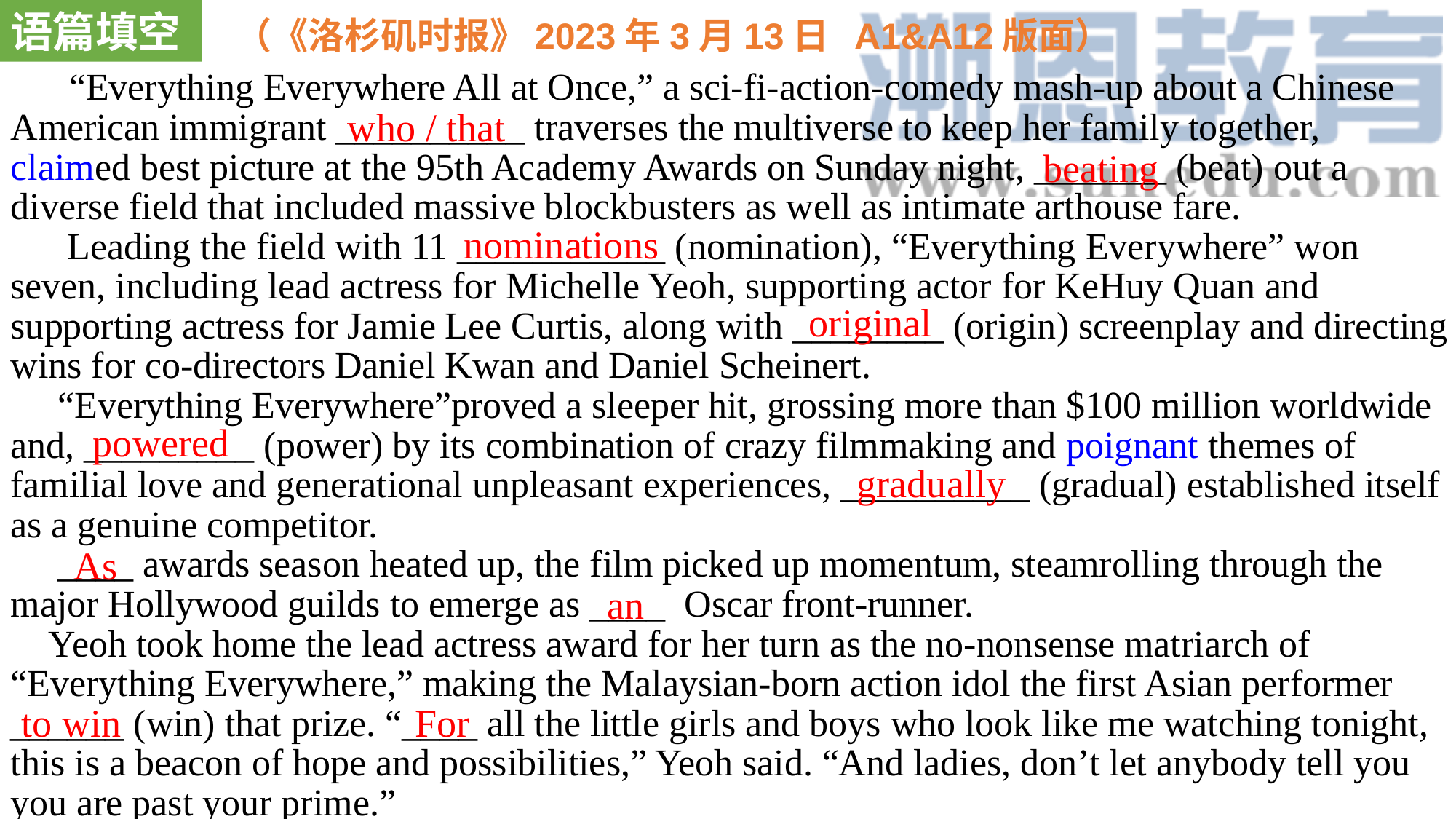

语篇填空
（《洛杉矶时报》2023年3月13日  A1&A12版面）
      “Everything Everywhere All at Once,” a sci-fi-action-comedy mash-up about a Chinese American immigrant __________ traverses the multiverse to keep her family together, claimed best picture at the 95th Academy Awards on Sunday night, _______ (beat) out a diverse field that included massive blockbusters as well as intimate arthouse fare.
      Leading the field with 11 ___________ (nomination), “Everything Everywhere” won seven, including lead actress for Michelle Yeoh, supporting actor for KeHuy Quan and supporting actress for Jamie Lee Curtis, along with ________ (origin) screenplay and directing wins for co-directors Daniel Kwan and Daniel Scheinert.
     “Everything Everywhere”proved a sleeper hit, grossing more than $100 million worldwide and, _________ (power) by its combination of crazy filmmaking and poignant themes of familial love and generational unpleasant experiences, __________ (gradual) established itself as a genuine competitor.
     ____ awards season heated up, the film picked up momentum, steamrolling through the major Hollywood guilds to emerge as ____  Oscar front-runner.
    Yeoh took home the lead actress award for her turn as the no-nonsense matriarch of “Everything Everywhere,” making the Malaysian-born action idol the first Asian performer ______ (win) that prize. “____ all the little girls and boys who look like me watching tonight, this is a beacon of hope and possibilities,” Yeoh said. “And ladies, don’t let anybody tell you you are past your prime.”
who / that
 beating
nominations
 original
powered
gradually
As
an
to win
For